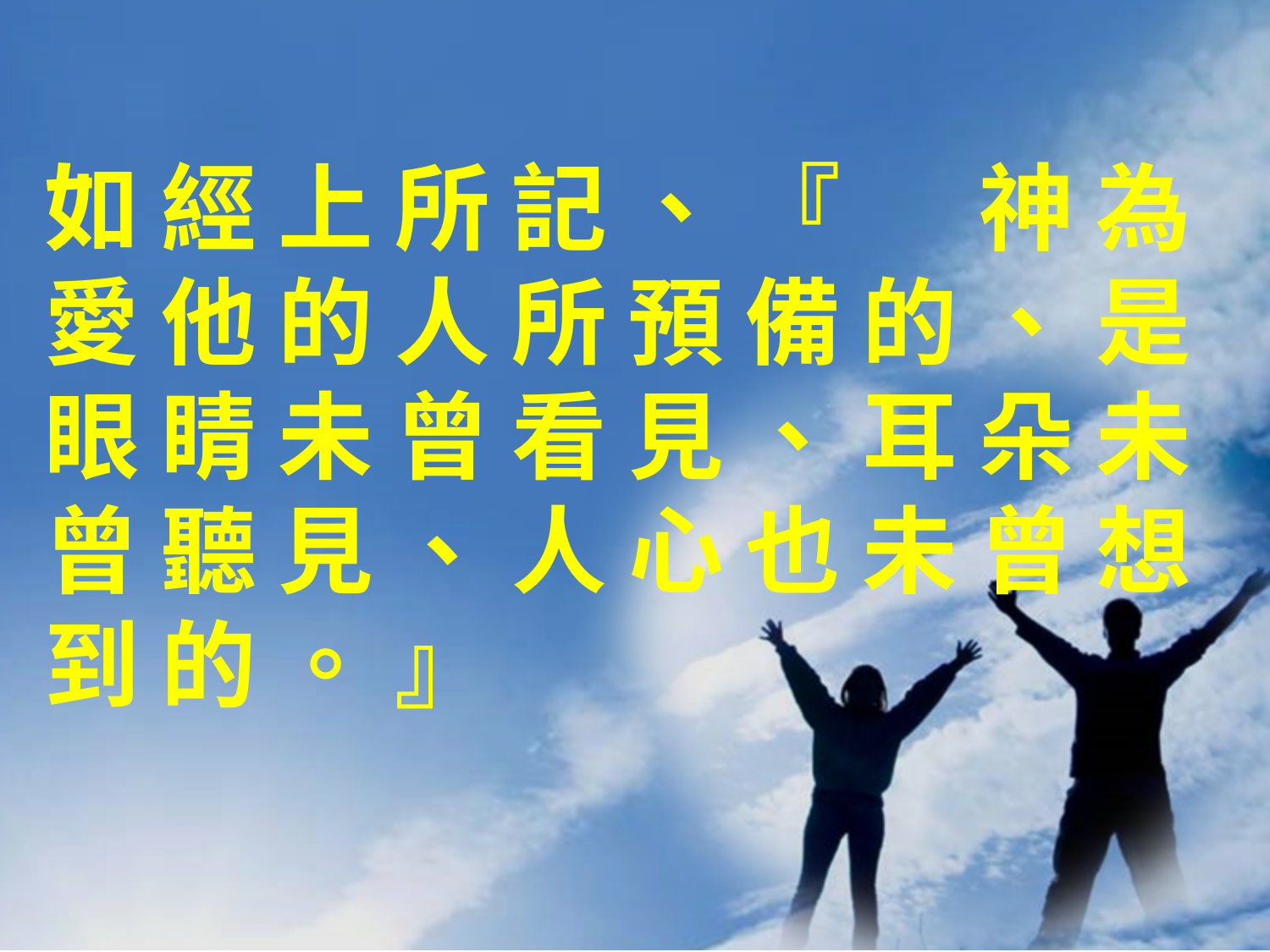

# 如 經 上 所 記 、 『 　 神 為 愛 他 的 人 所 預 備 的 、 是 眼 睛 未 曾 看 見 、 耳 朵 未 曾 聽 見 、 人 心 也 未 曾 想 到 的 。 』